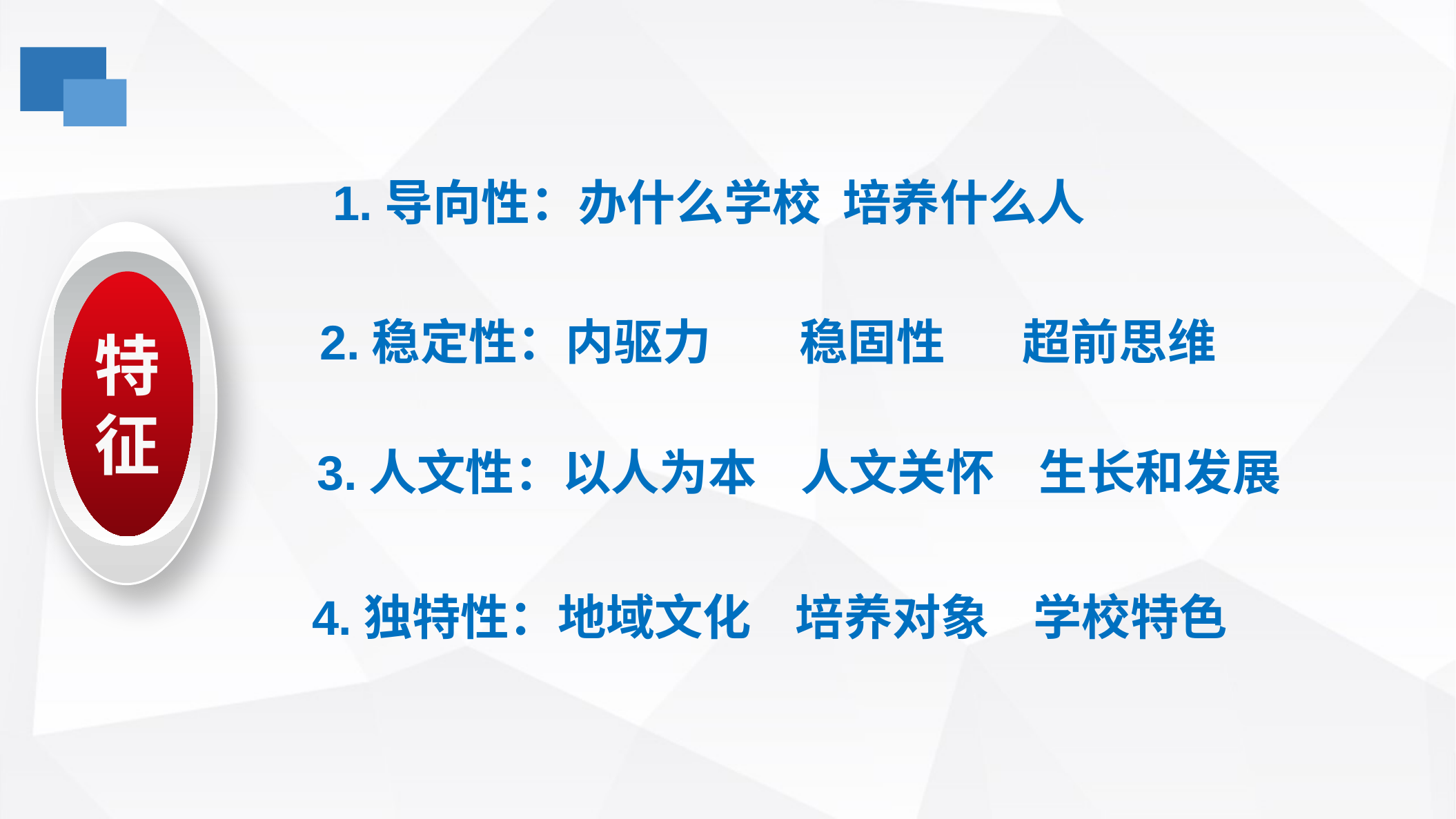

1.导向性：办什么学校  培养什么人

特征

      2.稳定性：内驱力        稳固性       超前思维
      3.人文性：以人为本    人文关怀    生长和发展
      4.独特性：地域文化    培养对象    学校特色